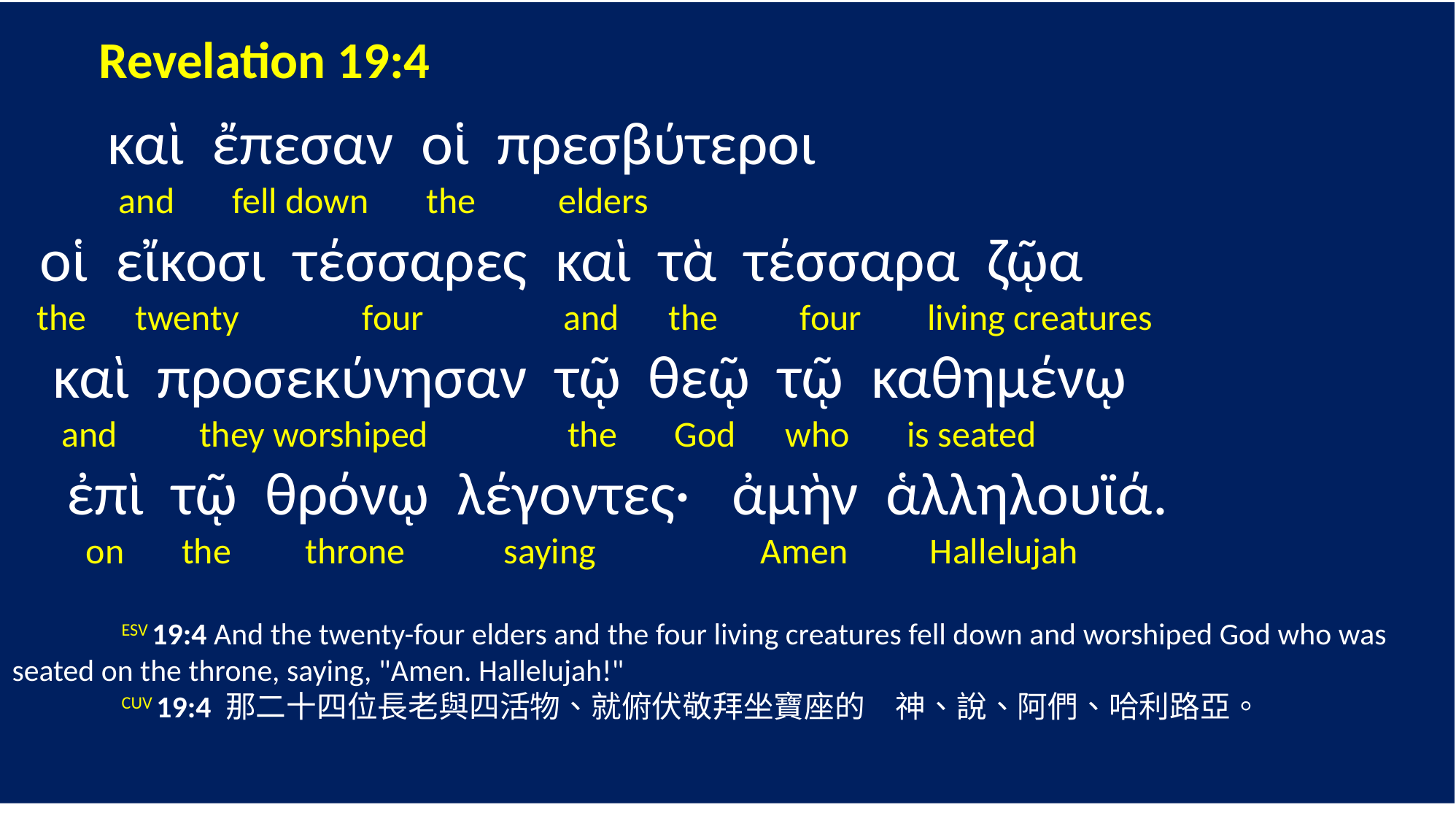

Revelation 19:4

       καὶ  ἔπεσαν  οἱ  πρεσβύτεροι
             and       fell down       the          elders
  οἱ  εἴκοσι  τέσσαρες  καὶ  τὰ  τέσσαρα  ζῷα
   the      twenty               four                 and      the          four        living creatures
   καὶ  προσεκύνησαν  τῷ  θεῷ  τῷ  καθημένῳ
      and          they worshiped                 the       God      who       is seated
    ἐπὶ  τῷ  θρόνῳ  λέγοντες·   ἀμὴν  ἁλληλουϊά.
         on       the         throne            saying                    Amen          Hallelujah

	ESV 19:4 And the twenty-four elders and the four living creatures fell down and worshiped God who was seated on the throne, saying, "Amen. Hallelujah!"
	CUV 19:4 那二十四位長老與四活物、就俯伏敬拜坐寶座的　神、說、阿們、哈利路亞。